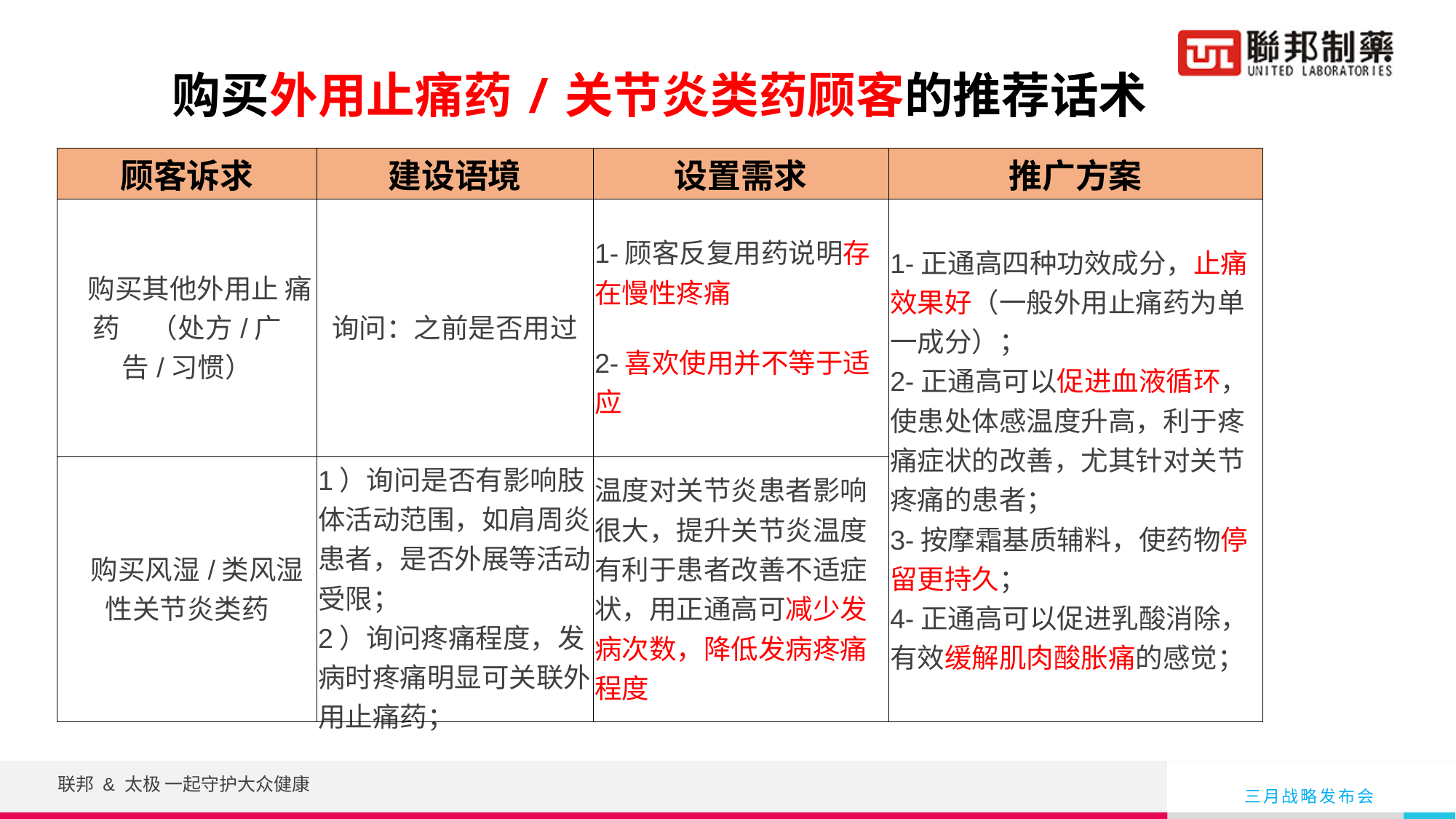

购买外用止痛药/关节炎类药顾客的推荐话术
| 顾客诉求 | 建设语境 | 设置需求 | 推广方案 |
| --- | --- | --- | --- |
| 购买其他外用止 痛药 （处方/广告/习惯） | 询问：之前是否用过 | 1-顾客反复用药说明存在慢性疼痛 2-喜欢使用并不等于适应 | 1-正通高四种功效成分，止痛效果好（一般外用止痛药为单一成分）； 2-正通高可以促进血液循环，使患处体感温度升高，利于疼痛症状的改善，尤其针对关节疼痛的患者； 3-按摩霜基质辅料，使药物停留更持久； 4-正通高可以促进乳酸消除，有效缓解肌肉酸胀痛的感觉； |
| 购买风湿/类风湿性关节炎类药 | 1）询问是否有影响肢体活动范围，如肩周炎患者，是否外展等活动受限； 2）询问疼痛程度，发病时疼痛明显可关联外用止痛药； | 温度对关节炎患者影响很大，提升关节炎温度有利于患者改善不适症状，用正通高可减少发病次数，降低发病疼痛程度 |  |
联邦 & 太极 一起守护大众健康